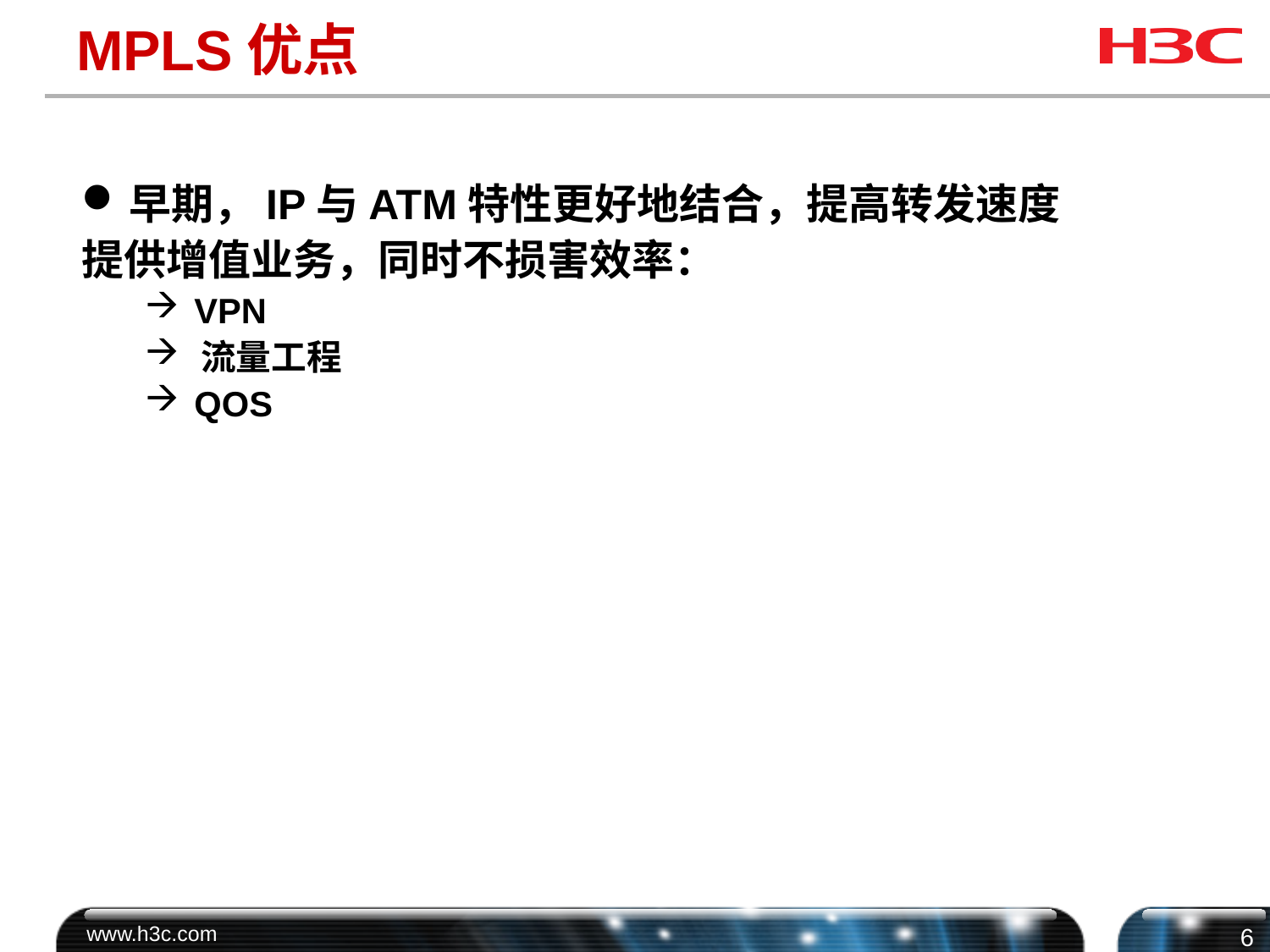

# MPLS优点
早期，IP与ATM特性更好地结合，提高转发速度
提供增值业务，同时不损害效率：
 VPN
 流量工程
 QOS